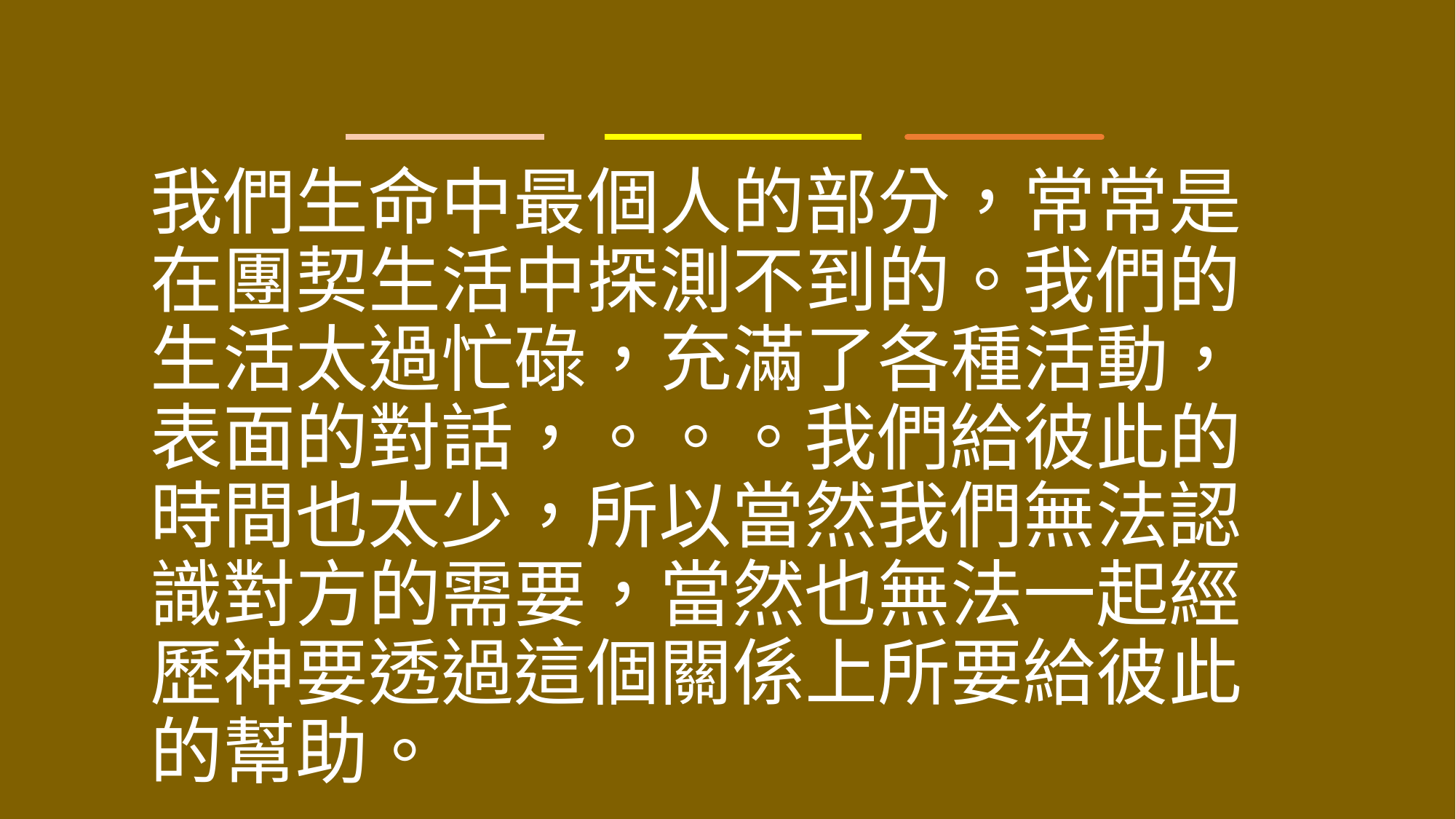

我們生命中最個人的部分，常常是在團契生活中探測不到的。我們的生活太過忙碌，充滿了各種活動，表面的對話，。。。我們給彼此的時間也太少，所以當然我們無法認識對方的需要，當然也無法一起經歷神要透過這個關係上所要給彼此的幫助。